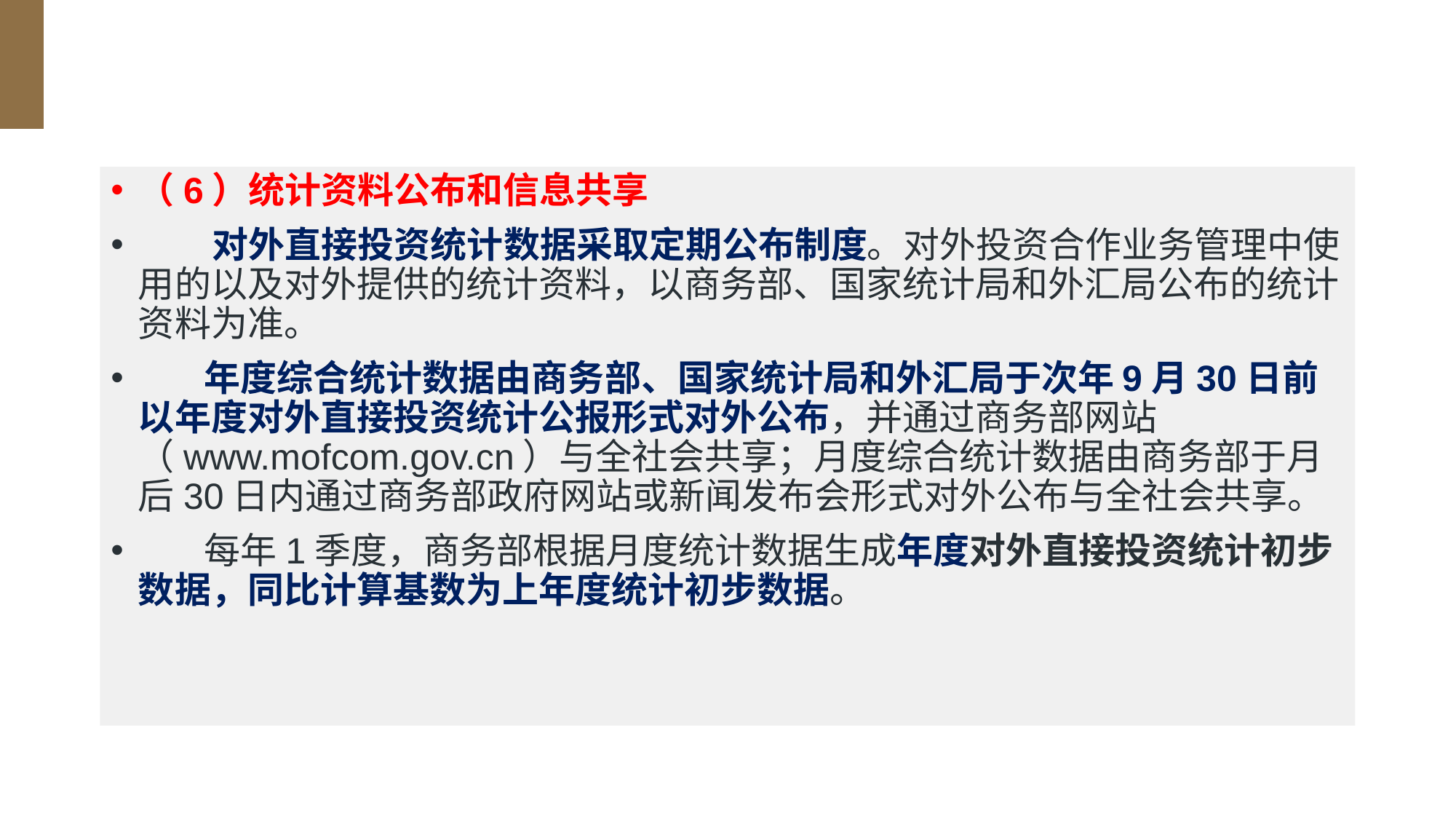

#
（6）统计资料公布和信息共享
        对外直接投资统计数据采取定期公布制度。对外投资合作业务管理中使用的以及对外提供的统计资料，以商务部、国家统计局和外汇局公布的统计资料为准。
       年度综合统计数据由商务部、国家统计局和外汇局于次年9月30日前以年度对外直接投资统计公报形式对外公布，并通过商务部网站（www.mofcom.gov.cn）与全社会共享；月度综合统计数据由商务部于月后30日内通过商务部政府网站或新闻发布会形式对外公布与全社会共享。
       每年1季度，商务部根据月度统计数据生成年度对外直接投资统计初步数据，同比计算基数为上年度统计初步数据。